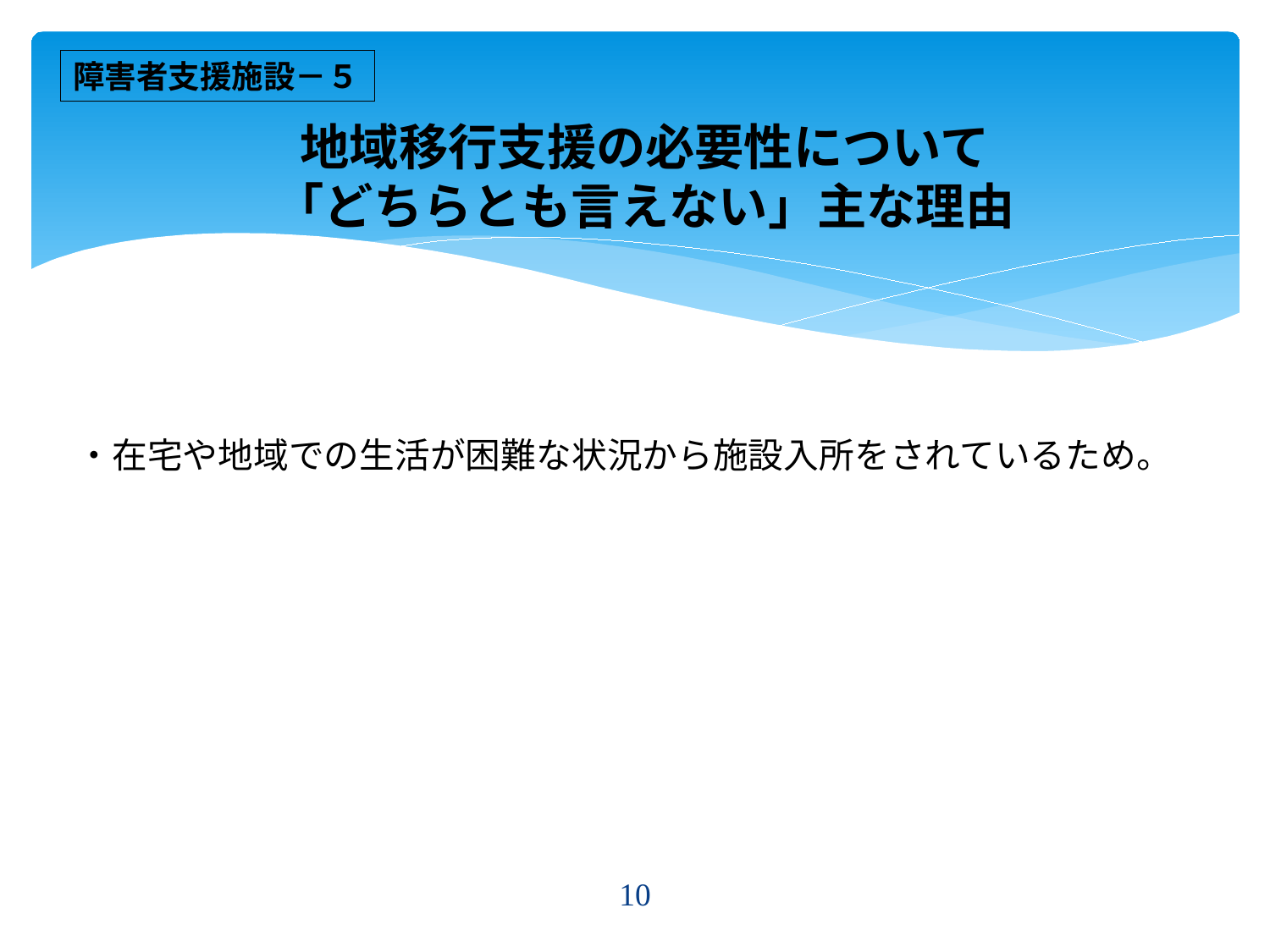

障害者支援施設－５
# 地域移行支援の必要性について 「どちらとも言えない」主な理由
・在宅や地域での生活が困難な状況から施設入所をされているため。
10